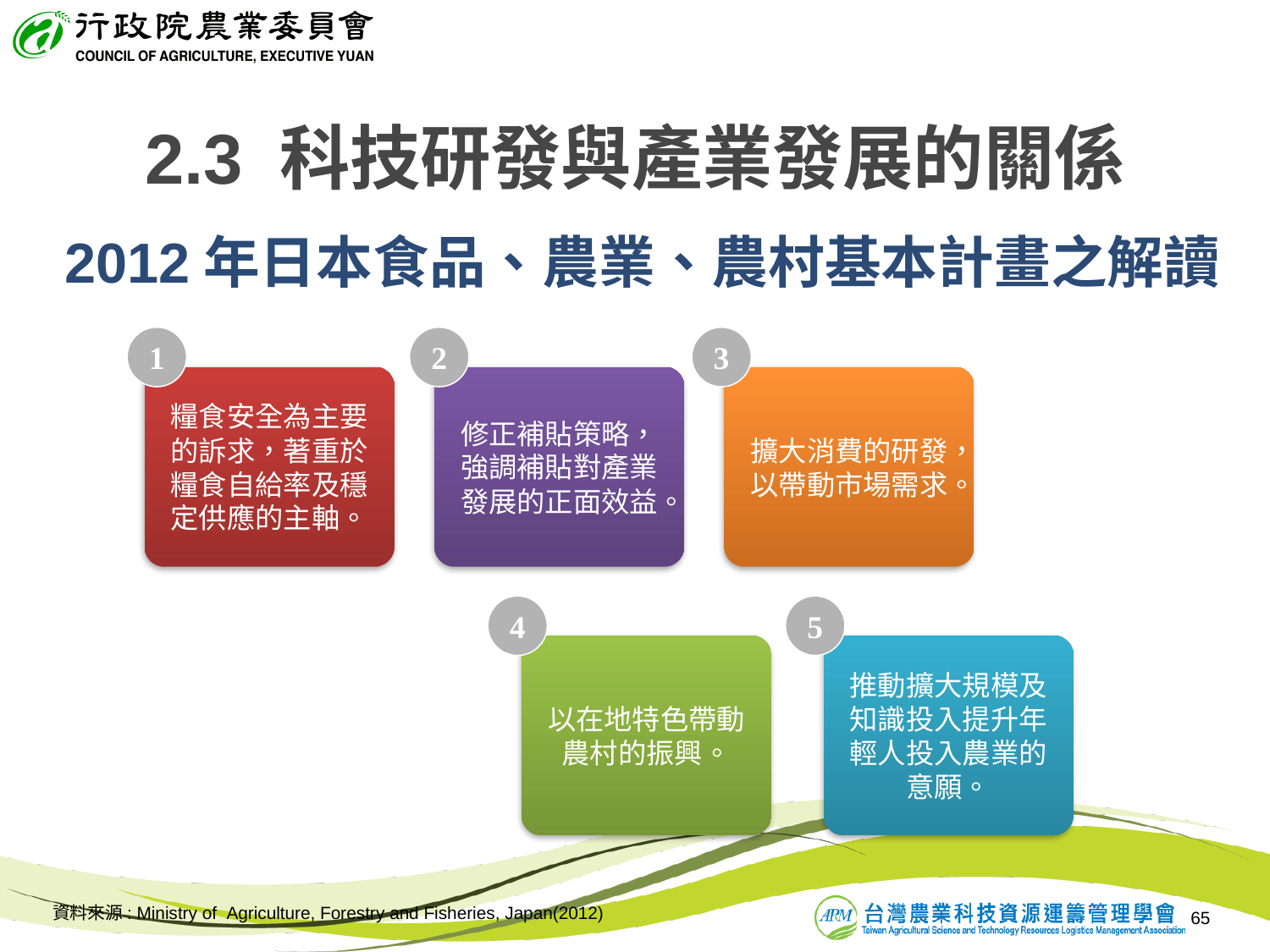

2.3 科技研發與產業發展的關係
# 2012年日本食品、農業、農村基本計畫之解讀
1
2
3
糧食安全為主要的訴求，著重於糧食自給率及穩定供應的主軸。
修正補貼策略，強調補貼對產業發展的正面效益。
擴大消費的研發，以帶動市場需求。
4
5
以在地特色帶動農村的振興。
推動擴大規模及知識投入提升年輕人投入農業的意願。
資料來源: Ministry of  Agriculture, Forestry and Fisheries, Japan(2012)
65